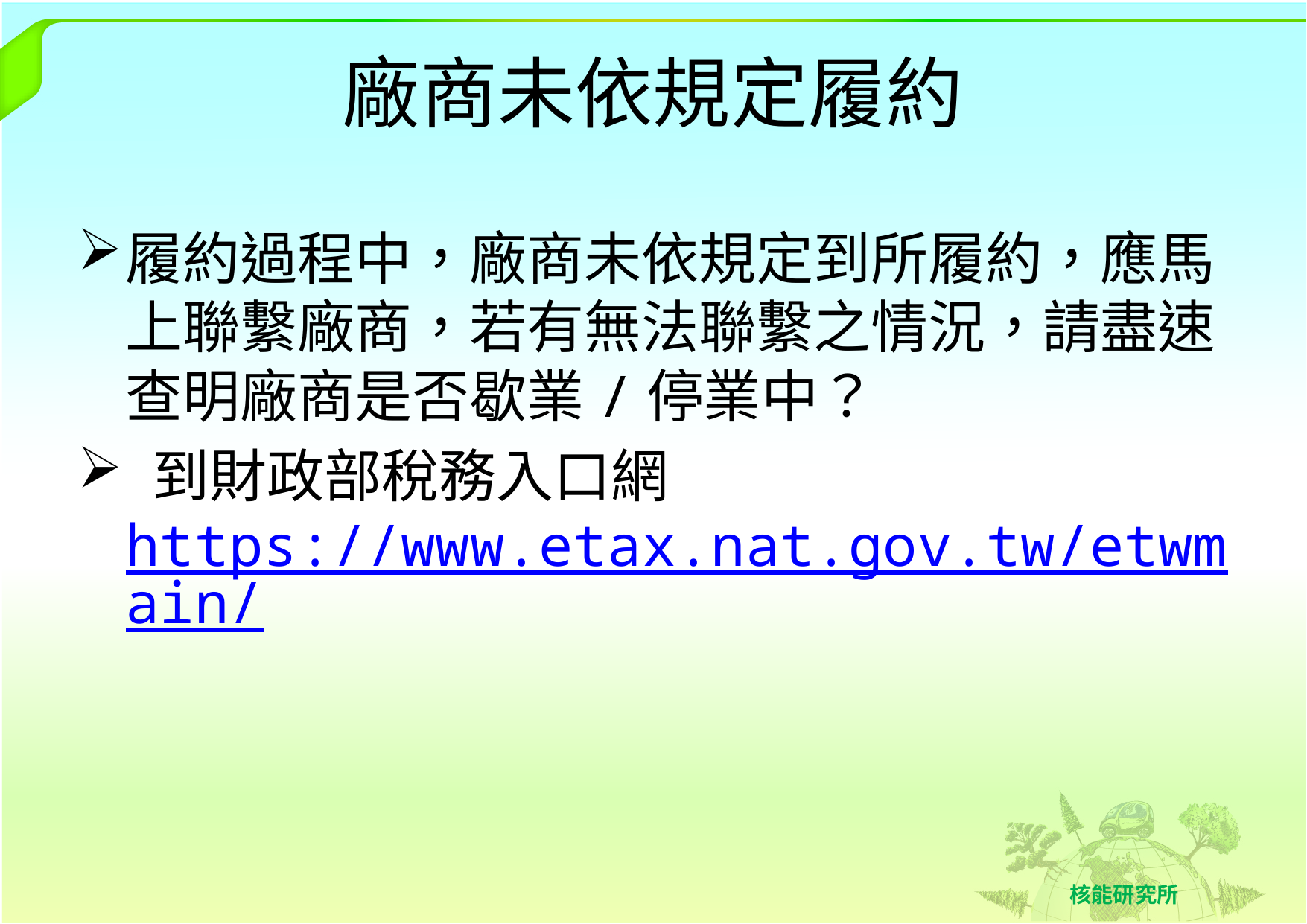

# 廠商未依規定履約
履約過程中，廠商未依規定到所履約，應馬上聯繫廠商，若有無法聯繫之情況，請盡速查明廠商是否歇業/停業中？
 到財政部稅務入口網 https://www.etax.nat.gov.tw/etwmain/